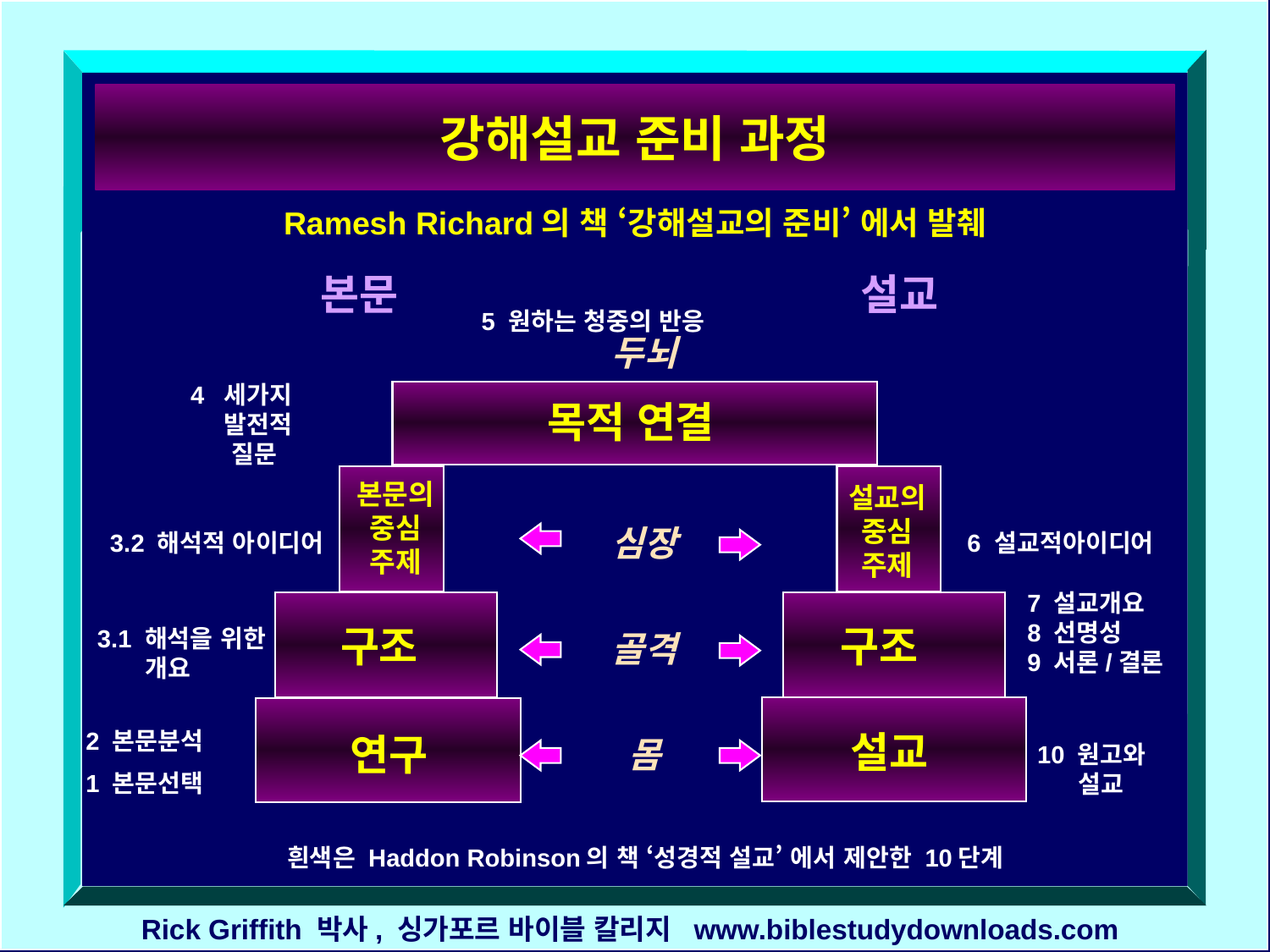

# 강해설교 준비 과정
Ramesh Richard의 책 ‘강해설교의 준비’ 에서 발췌
본문
설교
5 원하는 청중의 반응
두뇌
4  세가지
    발전적
     질문

목적 연결

본문의
중심
주제
설교의
중심
주제
심장
3.2 해석적 아이디어
6 설교적아이디어

7 설교개요
8 선명성
9 서론/결론

구조
구조
3.1 해석을 위한
      개요
골격

2 본문분석
설교
연구
몸
10 원고와
     설교

1 본문선택
흰색은 Haddon Robinson의 책 ‘성경적 설교’ 에서 제안한 10단계
Rick Griffith 박사, 싱가포르 바이블 칼리지  www.biblestudydownloads.com